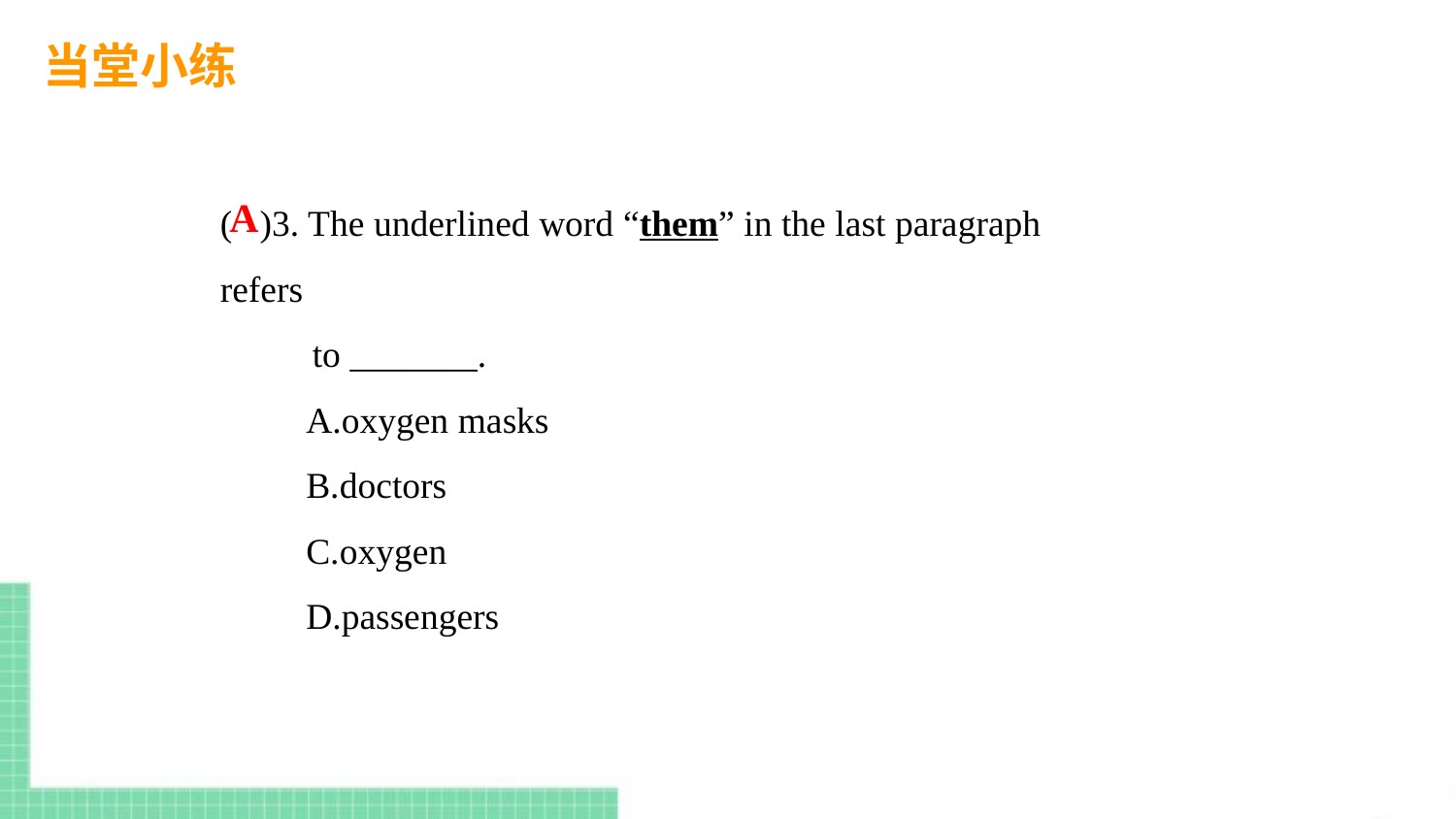

当堂小练
(   )3. The underlined word “them” in the last paragraph refers
          to _______.
A.oxygen masks
B.doctors
C.oxygen
D.passengers
A